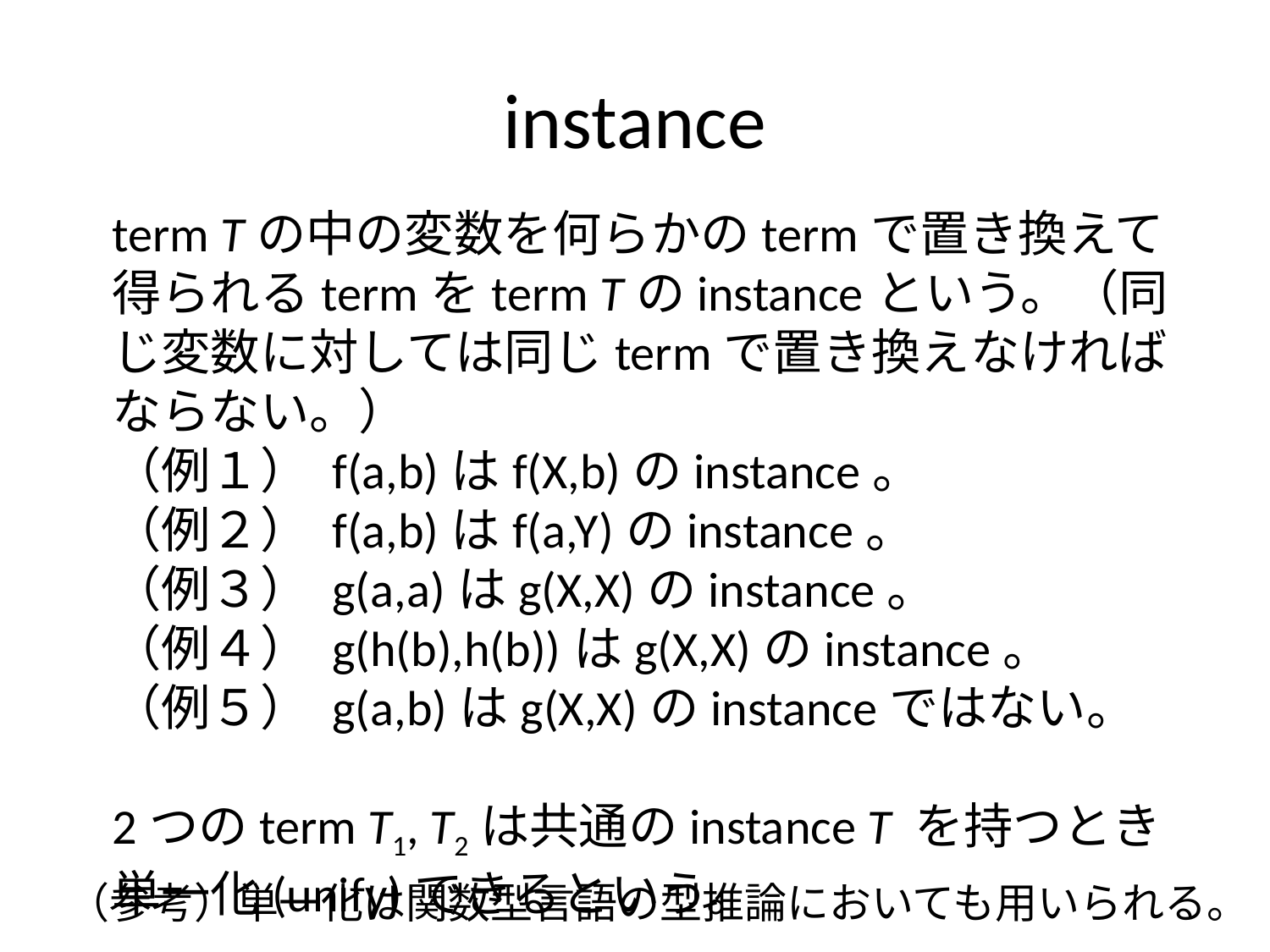

# instance
term Tの中の変数を何らかのtermで置き換えて得られるtermをterm Tのinstanceという。（同じ変数に対しては同じtermで置き換えなければならない。）
（例１） f(a,b)はf(X,b)のinstance。
（例２） f(a,b)はf(a,Y)のinstance。
（例３） g(a,a)はg(X,X)のinstance。
（例４） g(h(b),h(b))はg(X,X)のinstance。
（例５） g(a,b)はg(X,X)のinstanceではない。

2つのterm T1, T2は共通のinstance T を持つとき単一化(unify)できるという。
（参考）単一化は関数型言語の型推論においても用いられる。